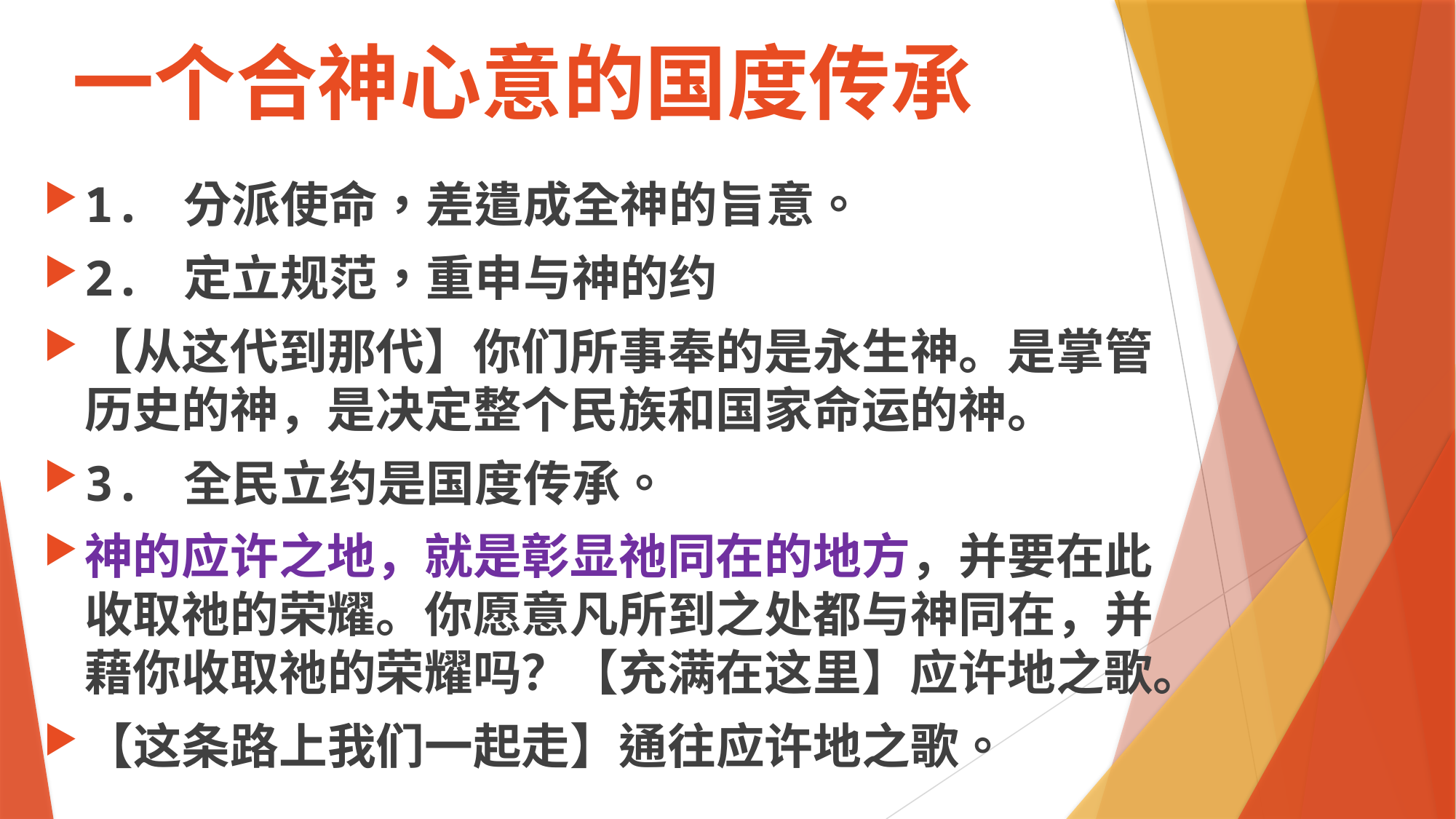

# 一个合神心意的国度传承
1. 分派使命，差遣成全神的旨意。
2. 定立规范，重申与神的约
【从这代到那代】你们所事奉的是永生神。是掌管历史的神，是决定整个民族和国家命运的神。
3. 全民立约是国度传承。
神的应许之地，就是彰显祂同在的地方，并要在此收取祂的荣耀。你愿意凡所到之处都与神同在，并藉你收取祂的荣耀吗？【充满在这里】应许地之歌。
【这条路上我们一起走】通往应许地之歌。